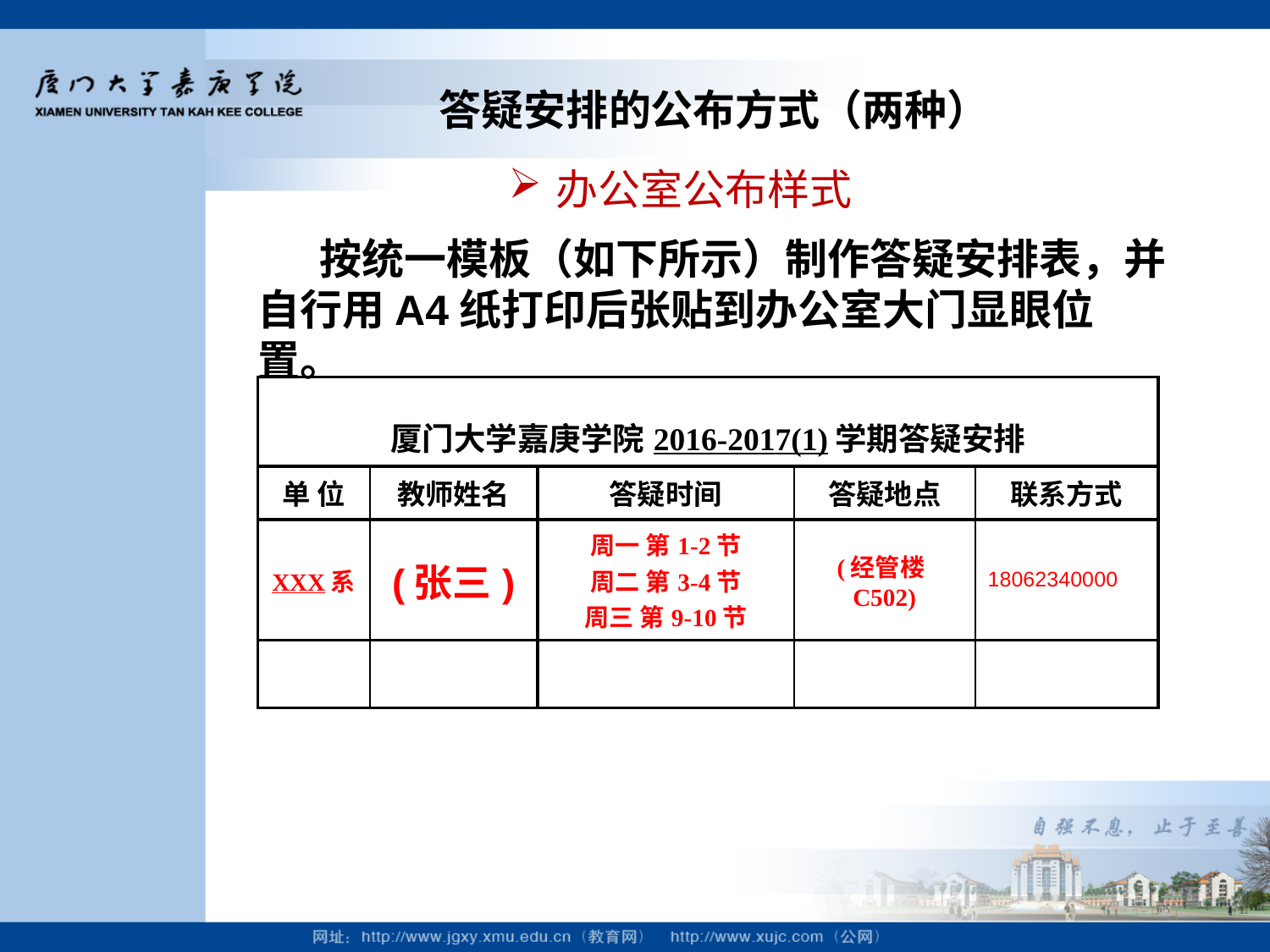

# 答疑安排的公布方式（两种）
办公室公布样式
按统一模板（如下所示）制作答疑安排表，并自行用A4纸打印后张贴到办公室大门显眼位置。
| 厦门大学嘉庚学院2016-2017(1)学期答疑安排 |  |  |  |  |
| --- | --- | --- | --- | --- |
| 单 位 | 教师姓名 | 答疑时间 | 答疑地点 | 联系方式 |
| XXX系 | (张三) | 周一 第1-2节 周二 第3-4节 周三 第9-10节 | (经管楼C502) | 18062340000 |
|  |  |  |  |  |